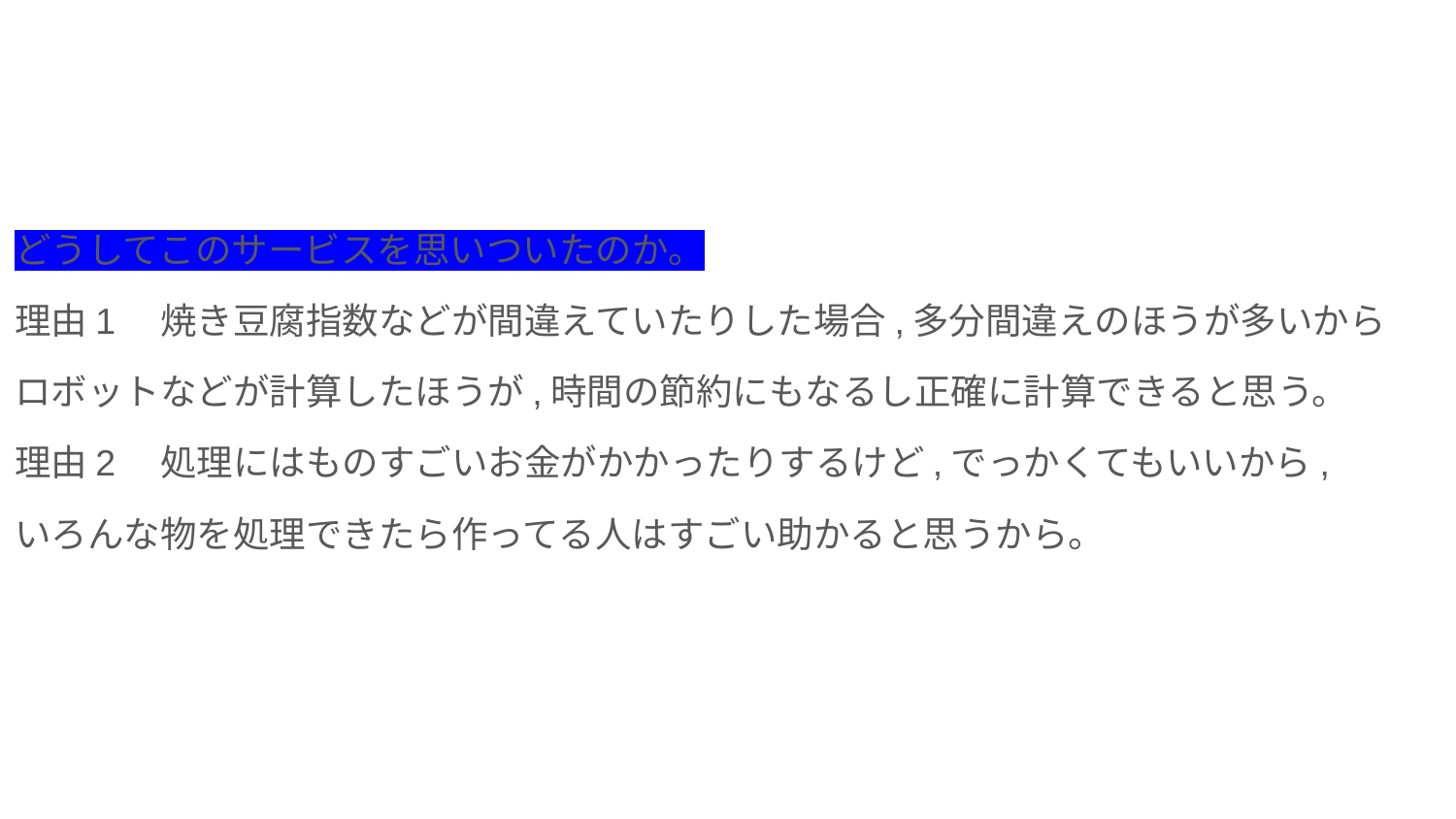

どうしてこのサービスを思いついたのか。
理由1　焼き豆腐指数などが間違えていたりした場合,多分間違えのほうが多いから
ロボットなどが計算したほうが,時間の節約にもなるし正確に計算できると思う。
理由2　処理にはものすごいお金がかかったりするけど,でっかくてもいいから,
いろんな物を処理できたら作ってる人はすごい助かると思うから。